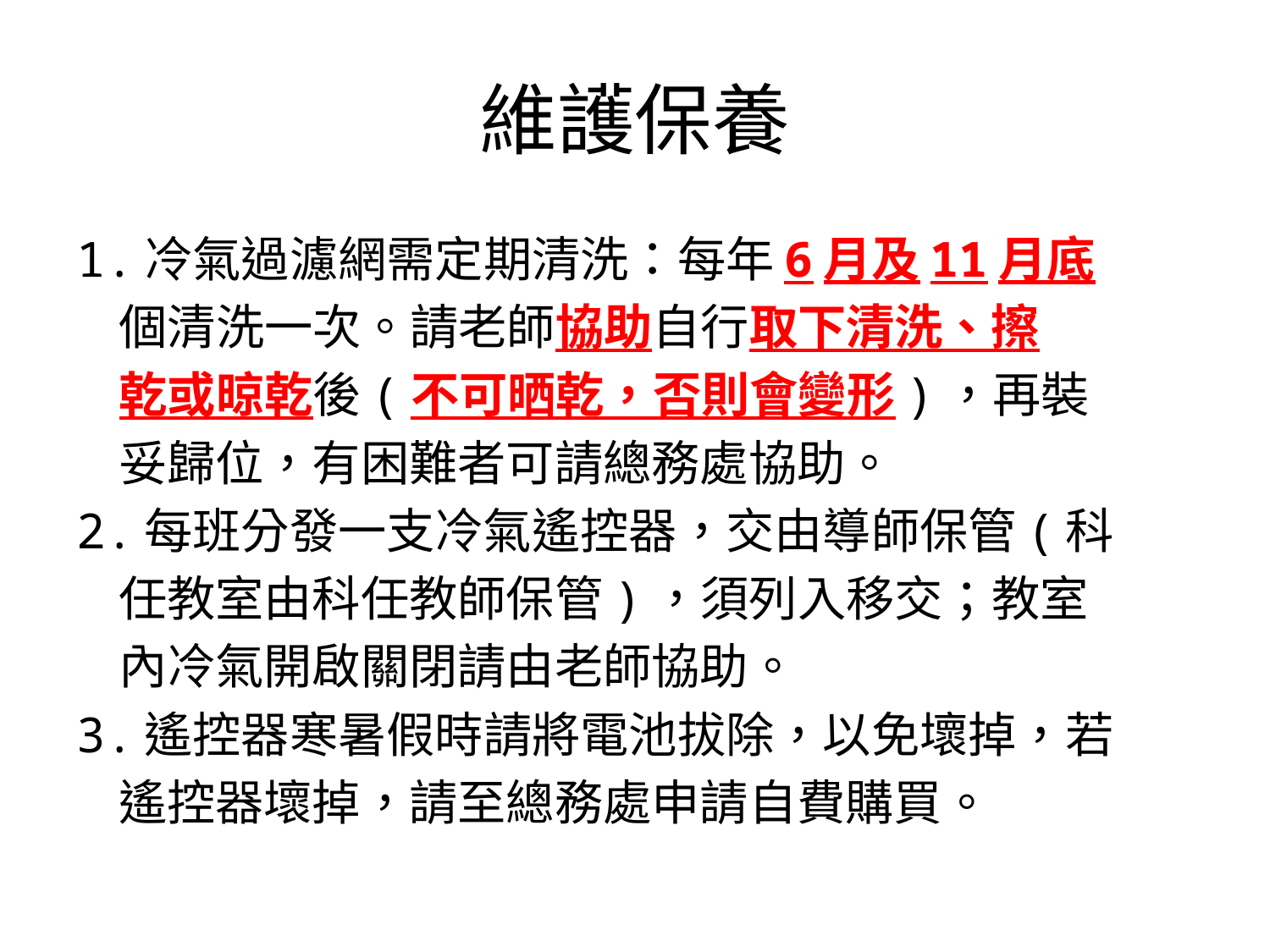

# 維護保養
1.冷氣過濾網需定期清洗：每年6月及11月底
   個清洗一次。請老師協助自行取下清洗、擦
   乾或晾乾後(不可晒乾，否則會變形)，再裝
   妥歸位，有困難者可請總務處協助。
2.每班分發一支冷氣遙控器，交由導師保管(科
   任教室由科任教師保管)，須列入移交；教室
   內冷氣開啟關閉請由老師協助。
3.遙控器寒暑假時請將電池拔除，以免壞掉，若
   遙控器壞掉，請至總務處申請自費購買。